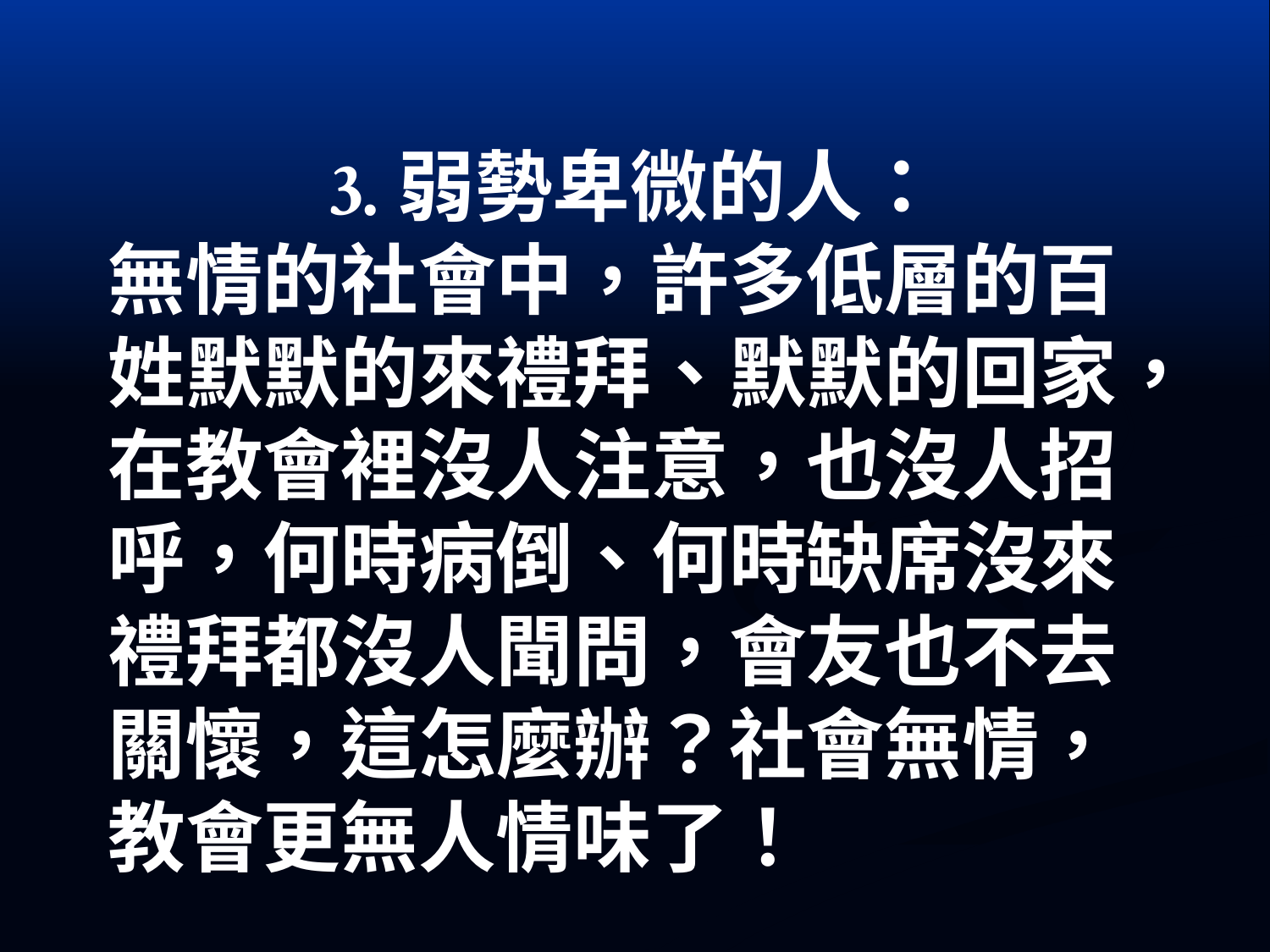

# 3.弱勢卑微的人：
無情的社會中，許多低層的百姓默默的來禮拜、默默的回家，在教會裡沒人注意，也沒人招呼，何時病倒、何時缺席沒來禮拜都沒人聞問，會友也不去關懷，這怎麼辦？社會無情，教會更無人情味了！